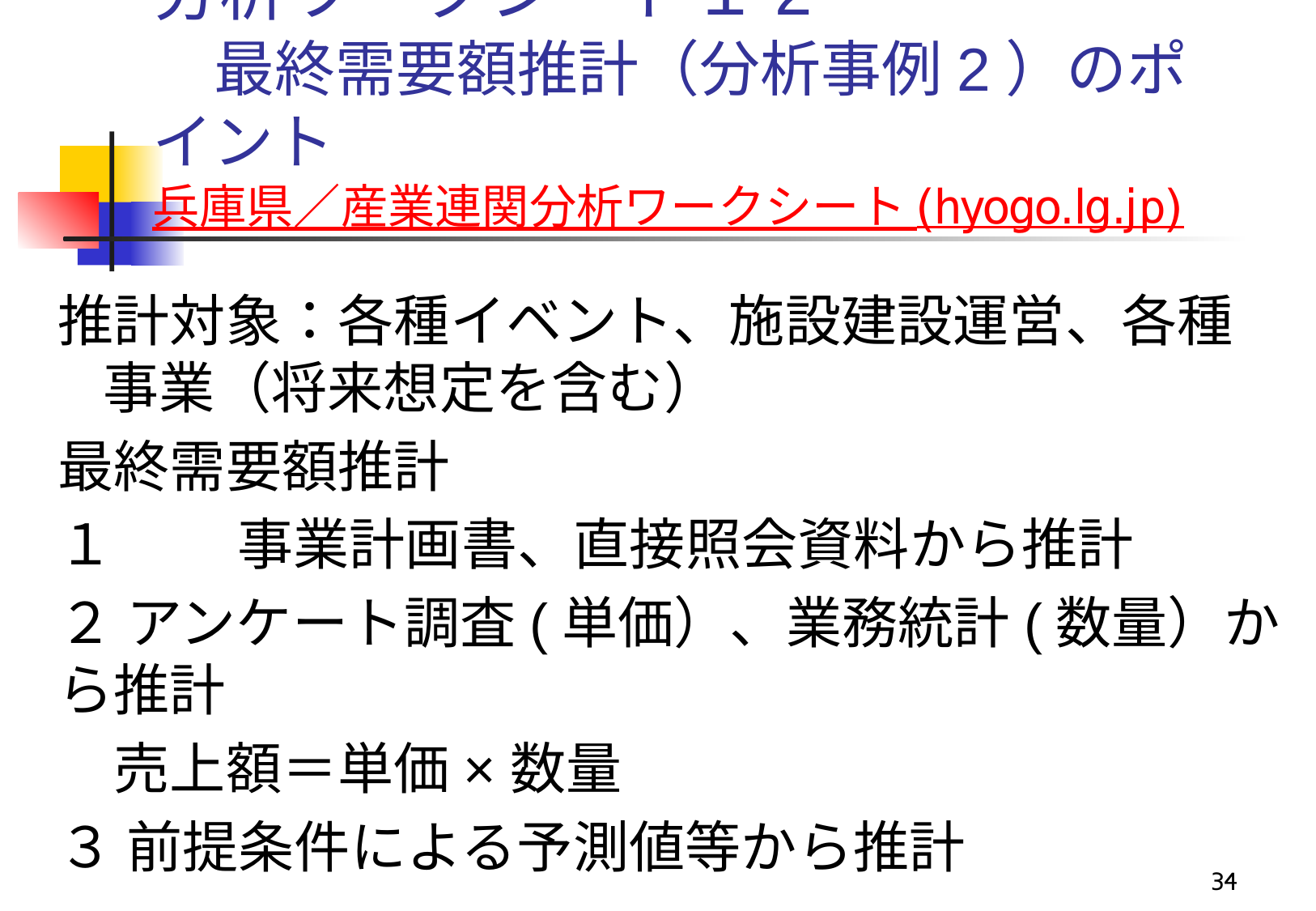

# 分析ワークシート１2　 　最終需要額推計（分析事例2）のポイント 兵庫県／産業連関分析ワークシート (hyogo.lg.jp)
推計対象：各種イベント、施設建設運営、各種事業（将来想定を含む）
最終需要額推計
１	 事業計画書、直接照会資料から推計
２ アンケート調査(単価）、業務統計(数量）から推計
　売上額＝単価×数量
３ 前提条件による予測値等から推計

34